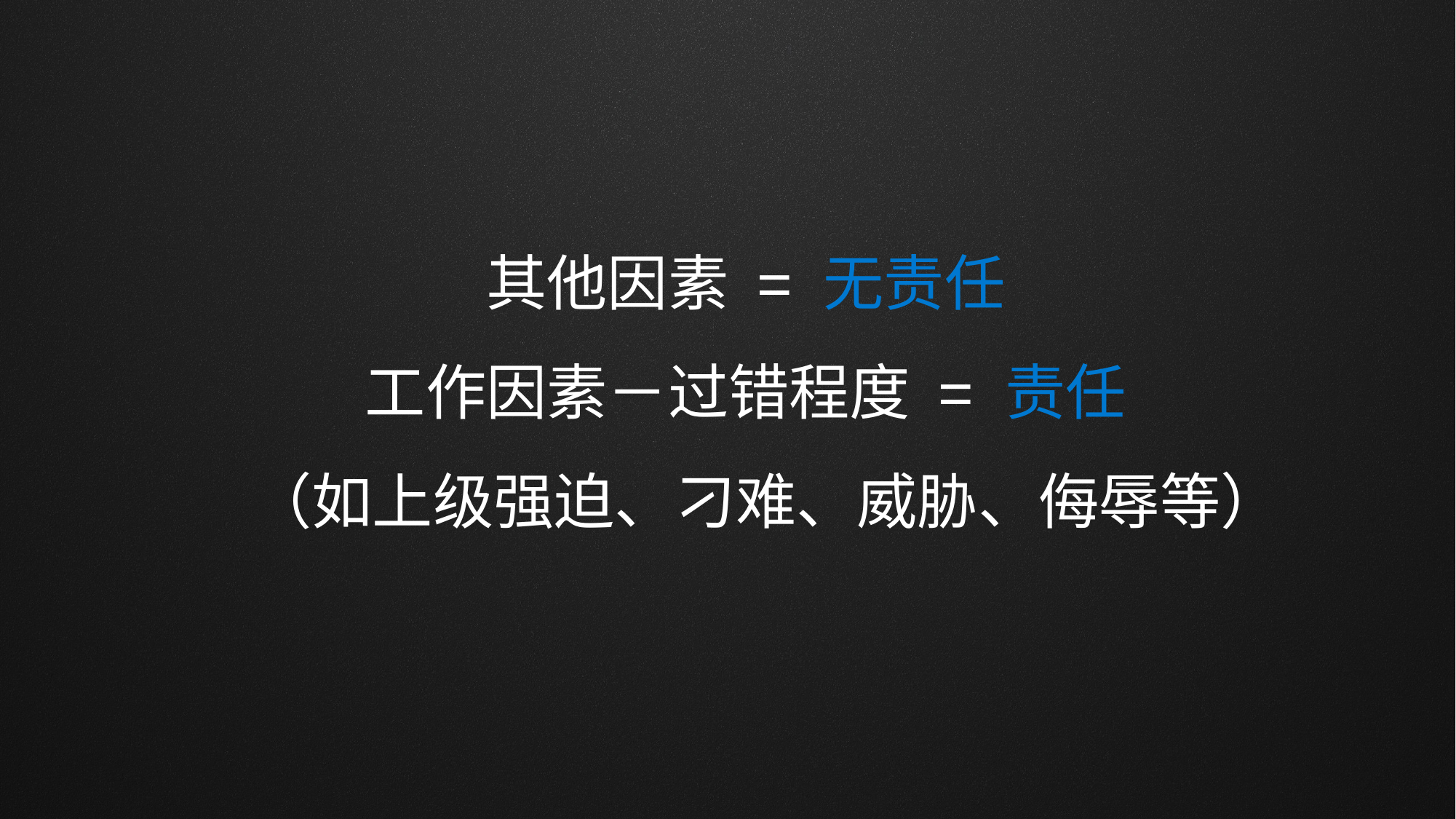

其他因素 = 无责任
工作因素－过错程度 = 责任
   （如上级强迫、刁难、威胁、侮辱等）